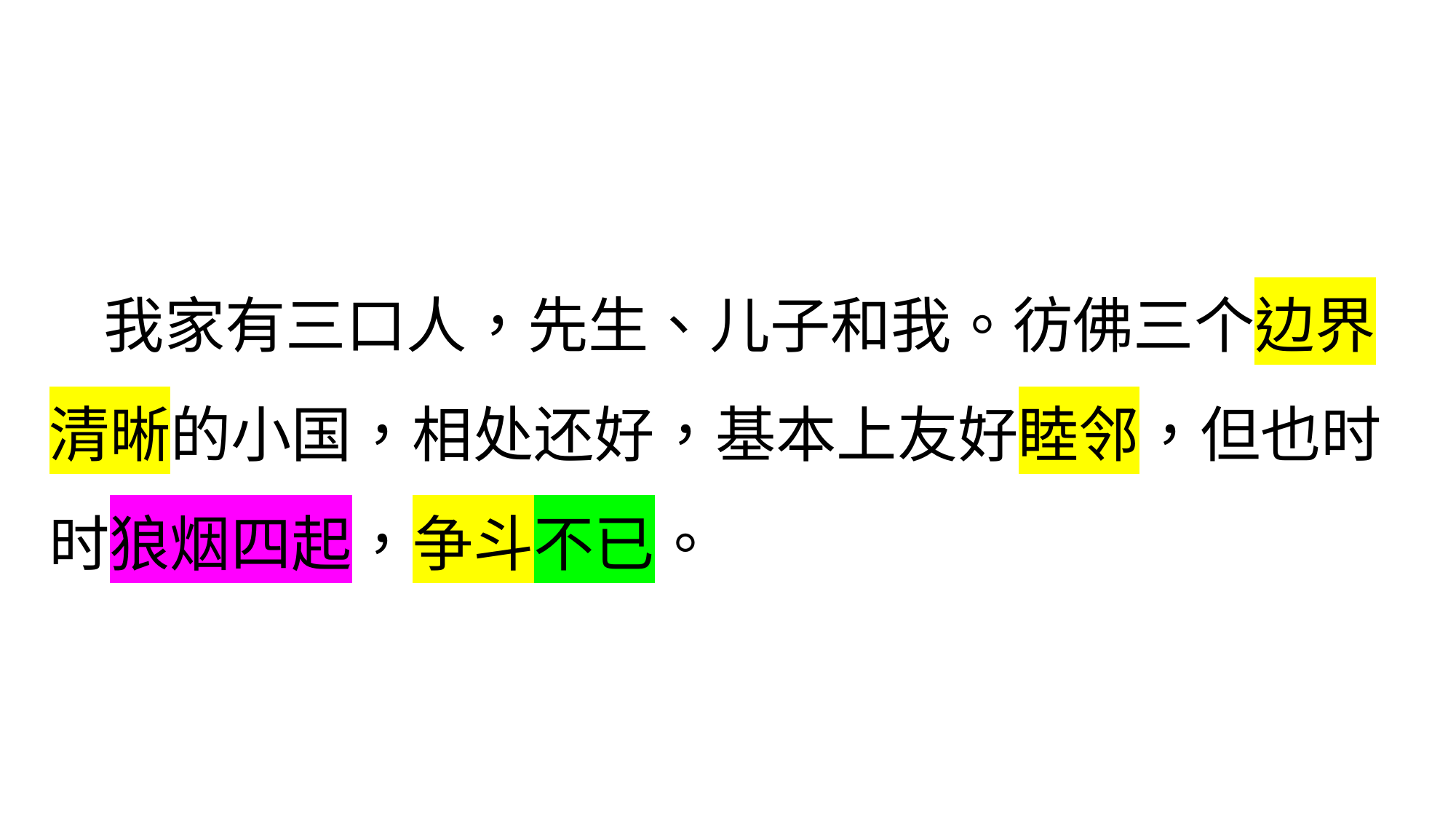

我家有三口人，先生、儿子和我。彷佛三个边界清晰的小国，相处还好，基本上友好睦邻，但也时时狼烟四起，争斗不已。